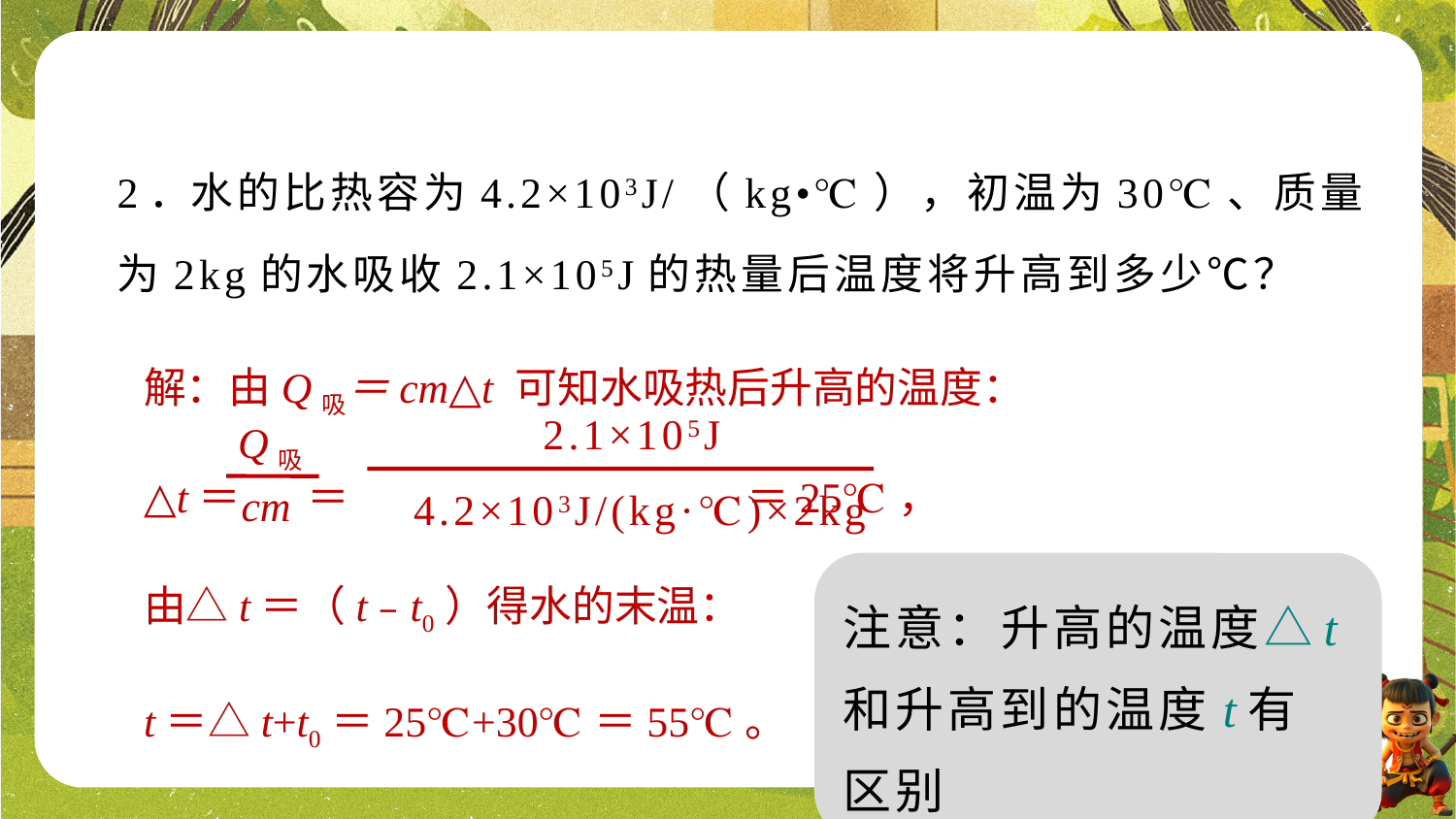

2．水的比热容为4.2×103J/（kg•℃），初温为30℃、质量为2kg的水吸收2.1×105J的热量后温度将升高到多少℃？
解：由Q吸＝cm△t 可知水吸热后升高的温度：
△t＝       ＝                                          ＝25℃，
由△t＝（t﹣t0）得水的末温：
t＝△t+t0＝25℃+30℃＝55℃。
2.1×105J
Q吸

cm

4.2×103J/(kg·℃)×2kg
注意：升高的温度△t和升高到的温度t有区别